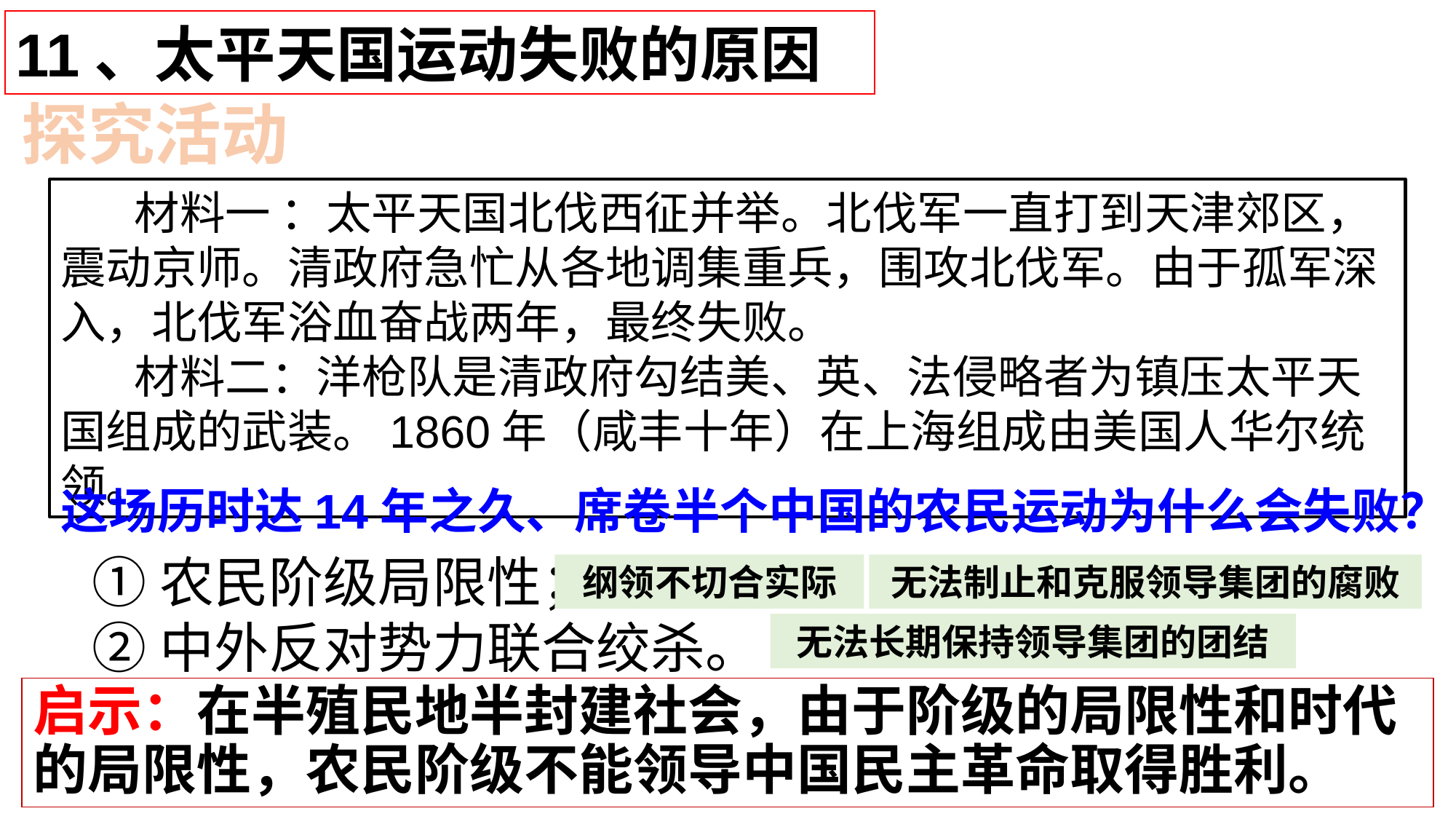

11、太平天国运动失败的原因
探究活动
材料一 ：太平天国北伐西征并举。北伐军一直打到天津郊区，震动京师。清政府急忙从各地调集重兵，围攻北伐军。由于孤军深入，北伐军浴血奋战两年，最终失败。
材料二：洋枪队是清政府勾结美、英、法侵略者为镇压太平天国组成的武装。1860年（咸丰十年）在上海组成由美国人华尔统领。
这场历时达14年之久、席卷半个中国的农民运动为什么会失败？
①农民阶级局限性；
②中外反对势力联合绞杀。
纲领不切合实际
无法制止和克服领导集团的腐败
无法长期保持领导集团的团结
启示：在半殖民地半封建社会，由于阶级的局限性和时代的局限性，农民阶级不能领导中国民主革命取得胜利。